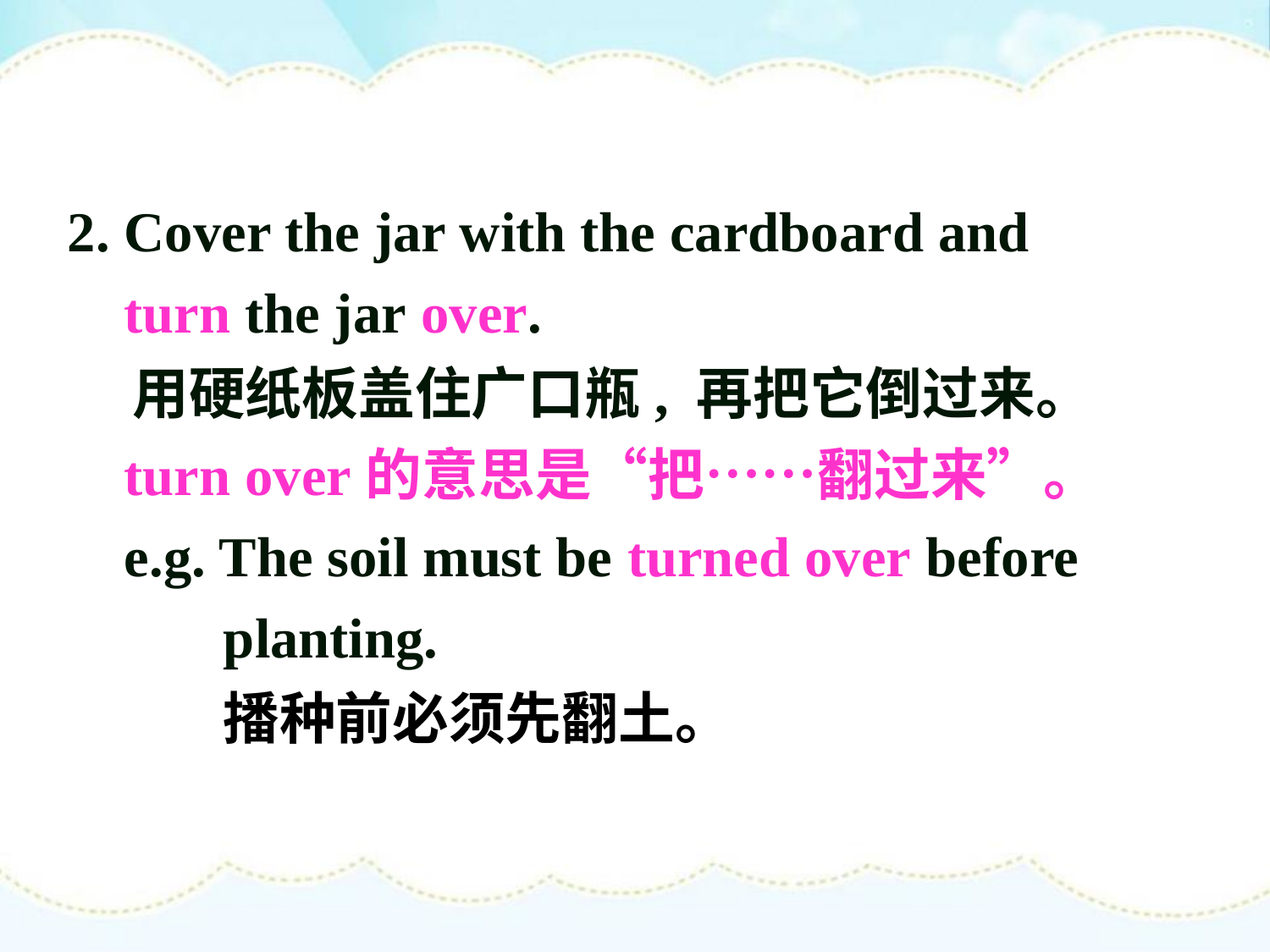

2. Cover the jar with the cardboard and
    turn the jar over.
    用硬纸板盖住广口瓶, 再把它倒过来。
    turn over的意思是“把……翻过来”。
    e.g. The soil must be turned over before
           planting.
           播种前必须先翻土。